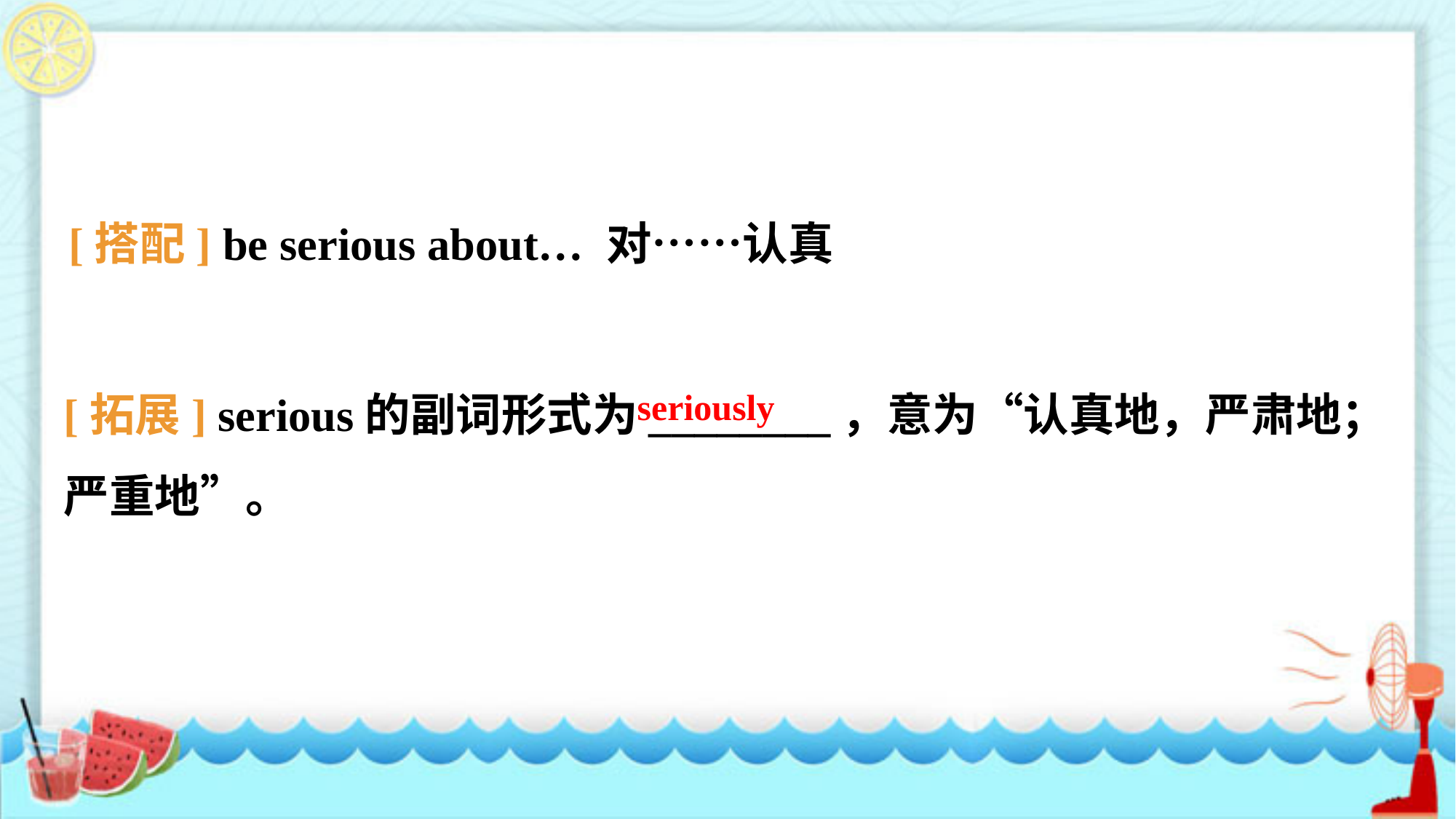

[搭配] be serious about… 对……认真
[拓展] serious的副词形式为________，意为“认真地，严肃地；严重地”。
seriously